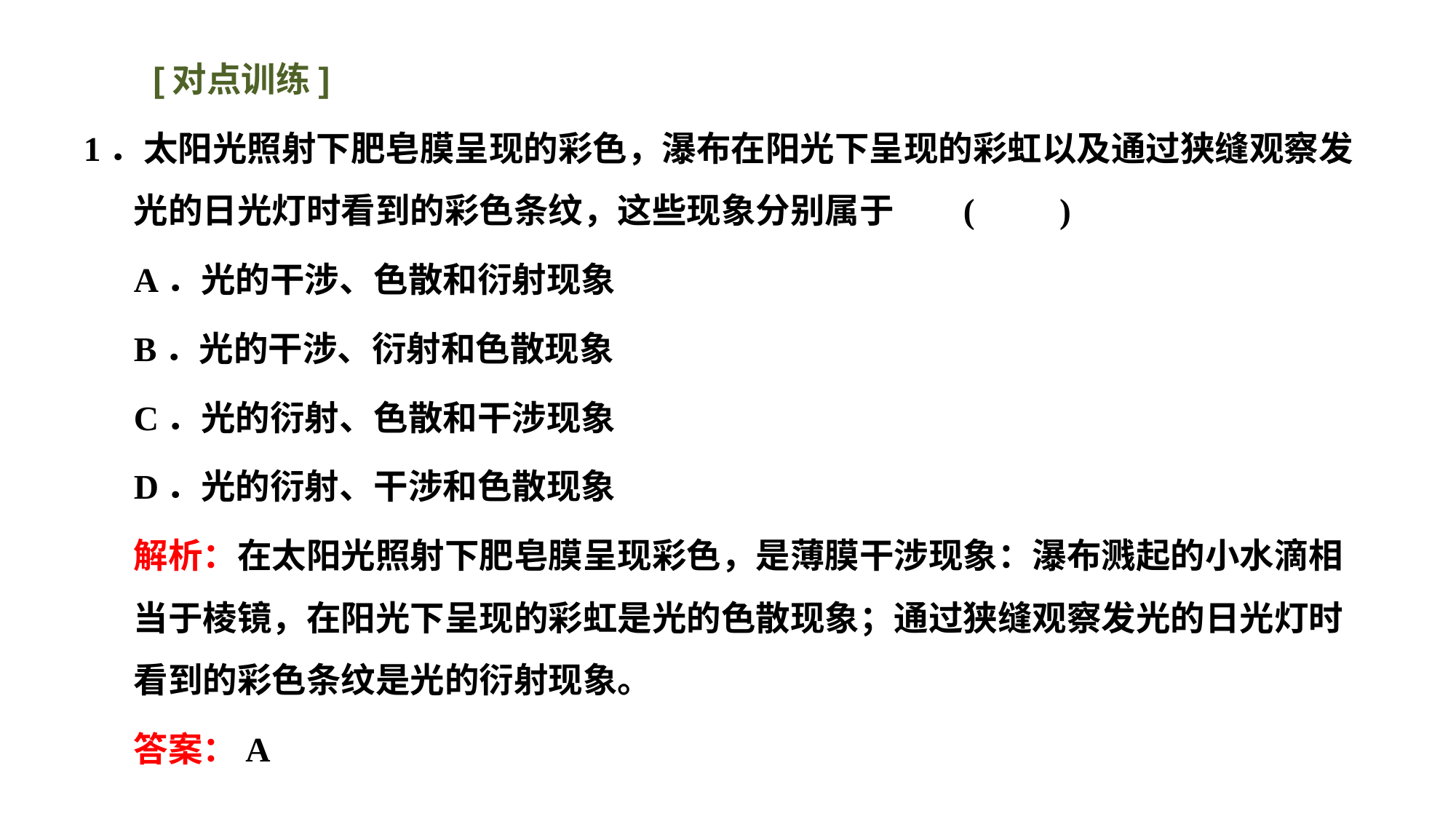

[对点训练]
1．太阳光照射下肥皂膜呈现的彩色，瀑布在阳光下呈现的彩虹以及通过狭缝观察发光的日光灯时看到的彩色条纹，这些现象分别属于			(　　)
A．光的干涉、色散和衍射现象
B．光的干涉、衍射和色散现象
C．光的衍射、色散和干涉现象
D．光的衍射、干涉和色散现象
解析：在太阳光照射下肥皂膜呈现彩色，是薄膜干涉现象：瀑布溅起的小水滴相当于棱镜，在阳光下呈现的彩虹是光的色散现象；通过狭缝观察发光的日光灯时看到的彩色条纹是光的衍射现象。
答案：A